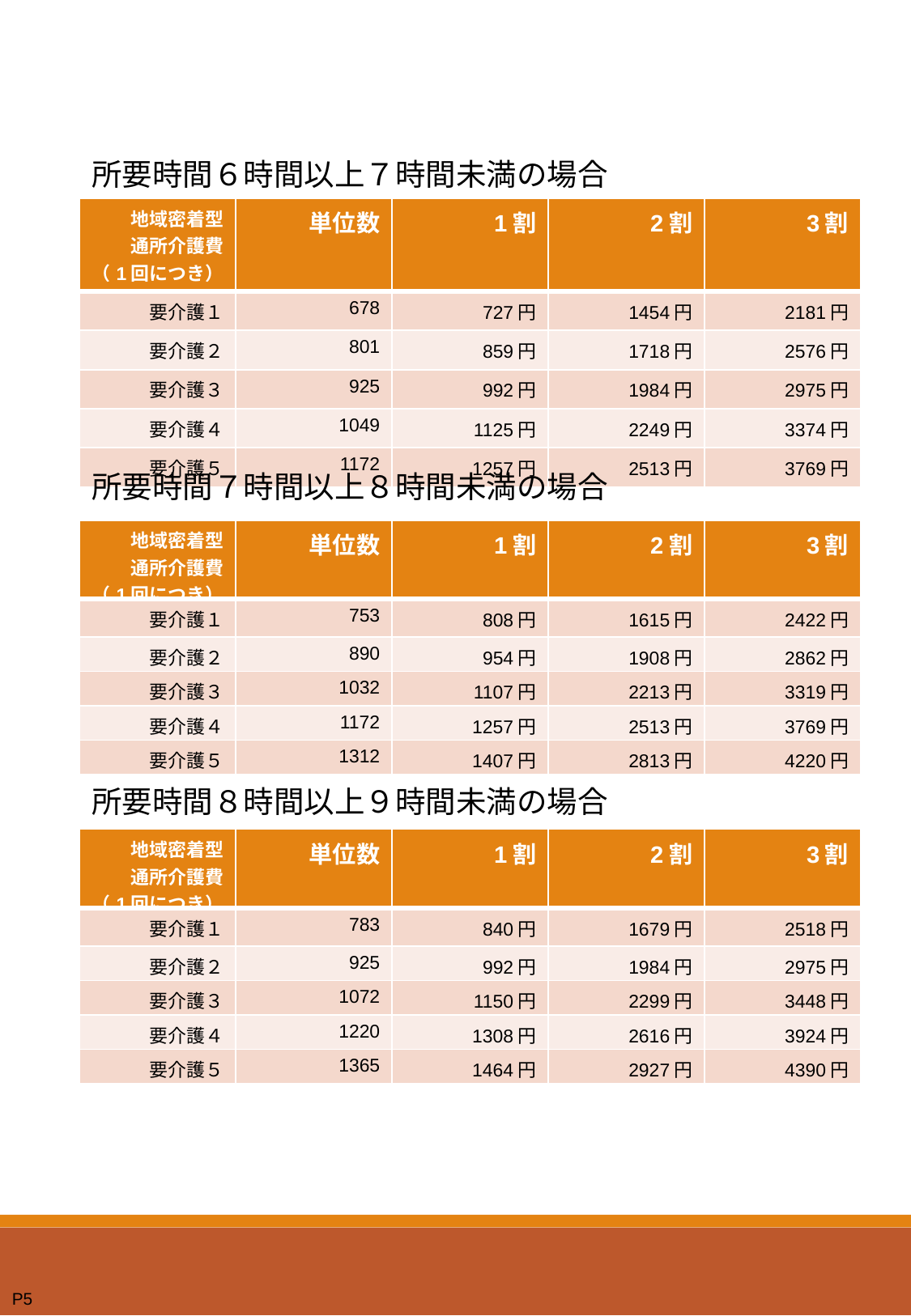

所要時間６時間以上７時間未満の場合
| 地域密着型 通所介護費 （1回につき） | 単位数 | 1割 | 2割 | 3割 |
| --- | --- | --- | --- | --- |
| 要介護１ | 678 | 727円 | 1454円 | 2181円 |
| 要介護２ | 801 | 859円 | 1718円 | 2576円 |
| 要介護３ | 925 | 992円 | 1984円 | 2975円 |
| 要介護４ | 1049 | 1125円 | 2249円 | 3374円 |
| 要介護５ | 1172 | 1257円 | 2513円 | 3769円 |
所要時間７時間以上８時間未満の場合
| 地域密着型 通所介護費 （1回につき） | 単位数 | 1割 | 2割 | 3割 |
| --- | --- | --- | --- | --- |
| 要介護１ | 753 | 808円 | 1615円 | 2422円 |
| 要介護２ | 890 | 954円 | 1908円 | 2862円 |
| 要介護３ | 1032 | 1107円 | 2213円 | 3319円 |
| 要介護４ | 1172 | 1257円 | 2513円 | 3769円 |
| 要介護５ | 1312 | 1407円 | 2813円 | 4220円 |
所要時間８時間以上９時間未満の場合
| 地域密着型 通所介護費 （1回につき） | 単位数 | 1割 | 2割 | 3割 |
| --- | --- | --- | --- | --- |
| 要介護１ | 783 | 840円 | 1679円 | 2518円 |
| 要介護２ | 925 | 992円 | 1984円 | 2975円 |
| 要介護３ | 1072 | 1150円 | 2299円 | 3448円 |
| 要介護４ | 1220 | 1308円 | 2616円 | 3924円 |
| 要介護５ | 1365 | 1464円 | 2927円 | 4390円 |
P5